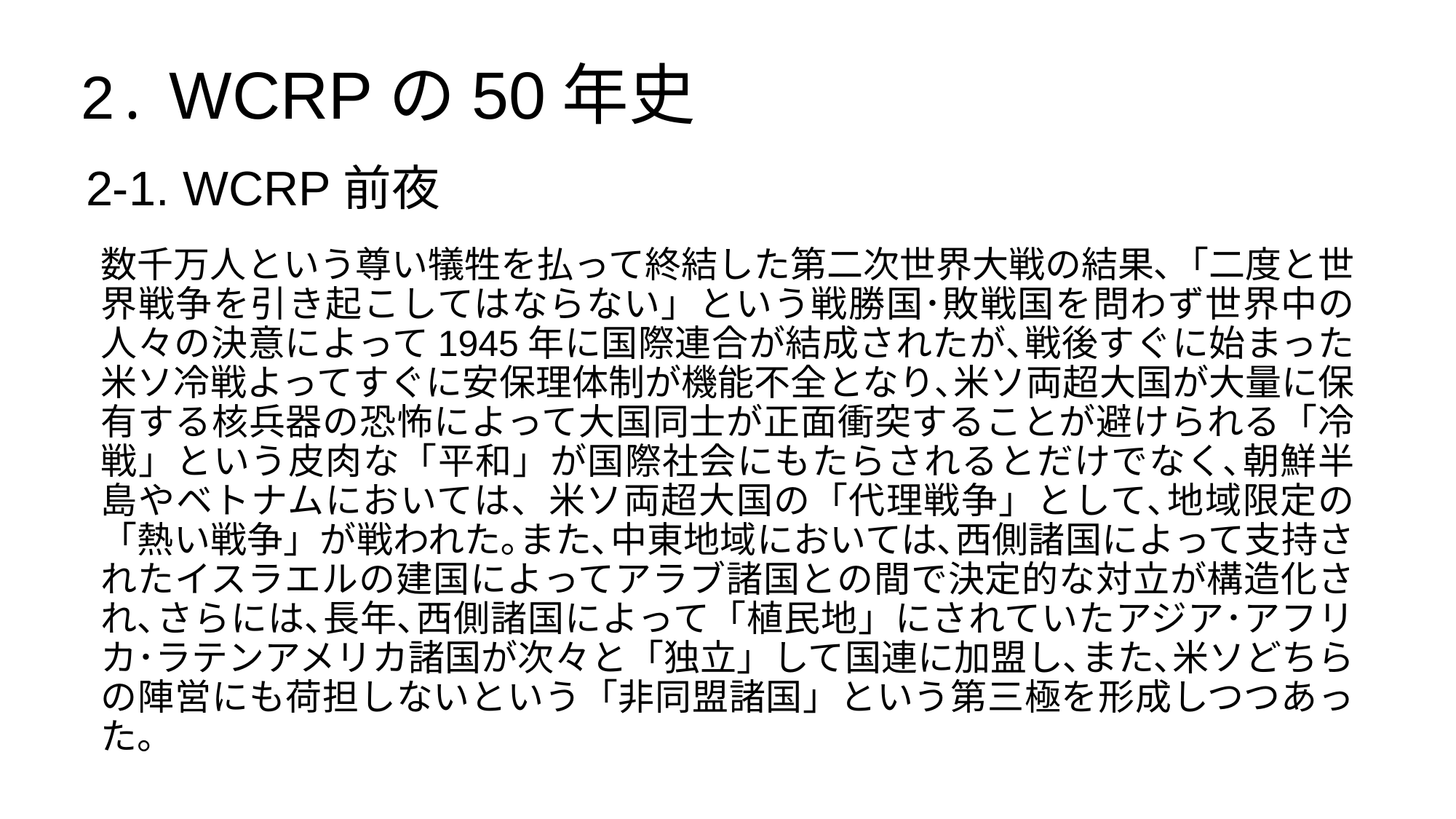

# 2. WCRPの50年史
2-1. WCRP前夜
数千万人という尊い犠牲を払って終結した第二次世界大戦の結果､「二度と世界戦争を引き起こしてはならない」という戦勝国･敗戦国を問わず世界中の人々の決意によって1945年に国際連合が結成されたが､戦後すぐに始まった米ソ冷戦よってすぐに安保理体制が機能不全となり､米ソ両超大国が大量に保有する核兵器の恐怖によって大国同士が正面衝突することが避けられる「冷戦」という皮肉な「平和」が国際社会にもたらされるとだけでなく､朝鮮半島やベトナムにおいては、米ソ両超大国の「代理戦争」として､地域限定の「熱い戦争」が戦われた｡また､中東地域においては､西側諸国によって支持されたイスラエルの建国によってアラブ諸国との間で決定的な対立が構造化され､さらには､長年､西側諸国によって「植民地」にされていたアジア･アフリカ･ラテンアメリカ諸国が次々と「独立」して国連に加盟し､また､米ソどちらの陣営にも荷担しないという「非同盟諸国」という第三極を形成しつつあった。